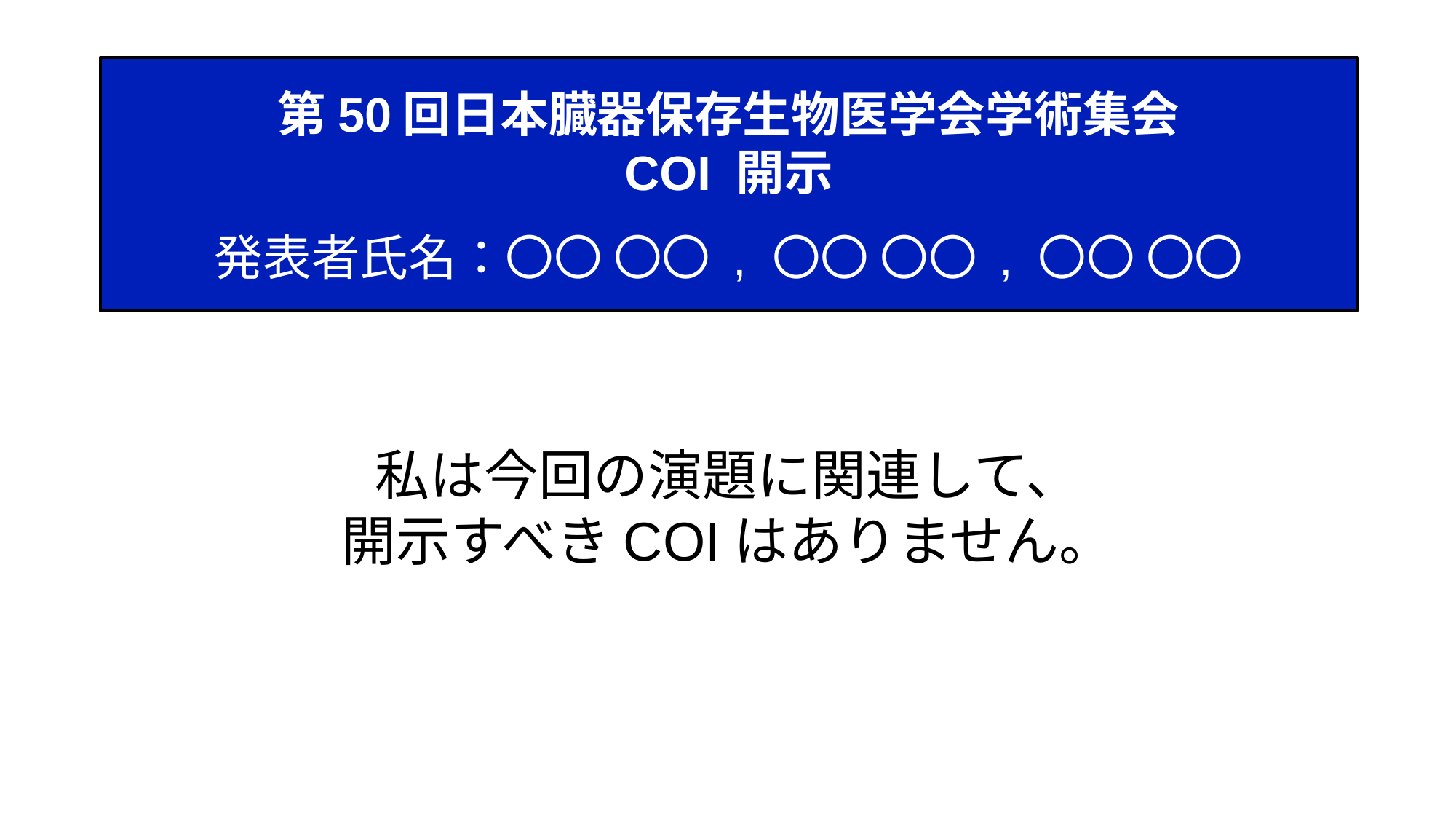

第50回日本臓器保存生物医学会学術集会
COI 開示
発表者氏名：〇〇 〇〇 , 〇〇 〇〇 , 〇〇 〇〇
私は今回の演題に関連して、
開示すべきCOIはありません。